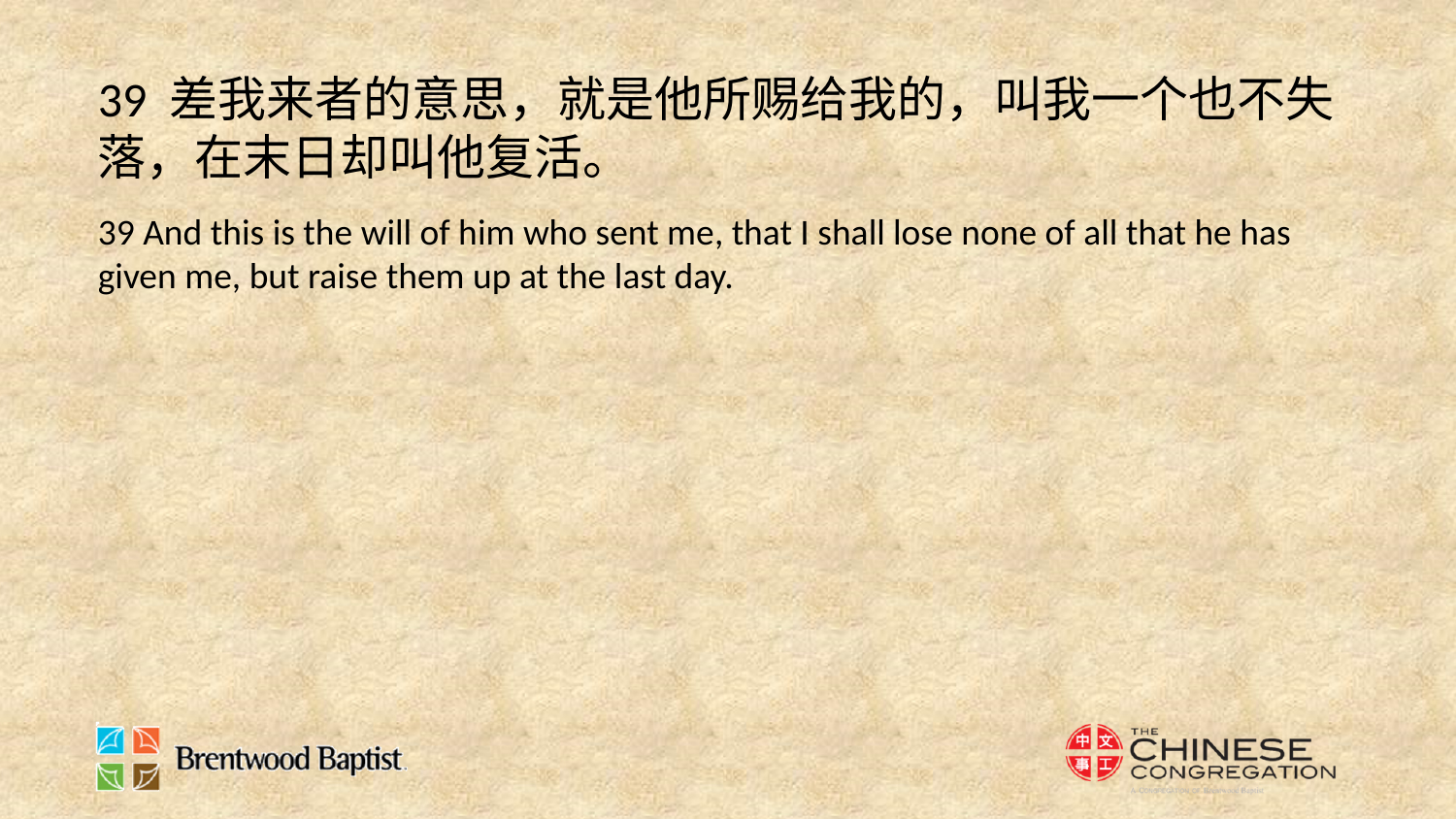

39 差我来者的意思，就是他所赐给我的，叫我一个也不失落，在末日却叫他复活。

39 And this is the will of him who sent me, that I shall lose none of all that he has given me, but raise them up at the last day.